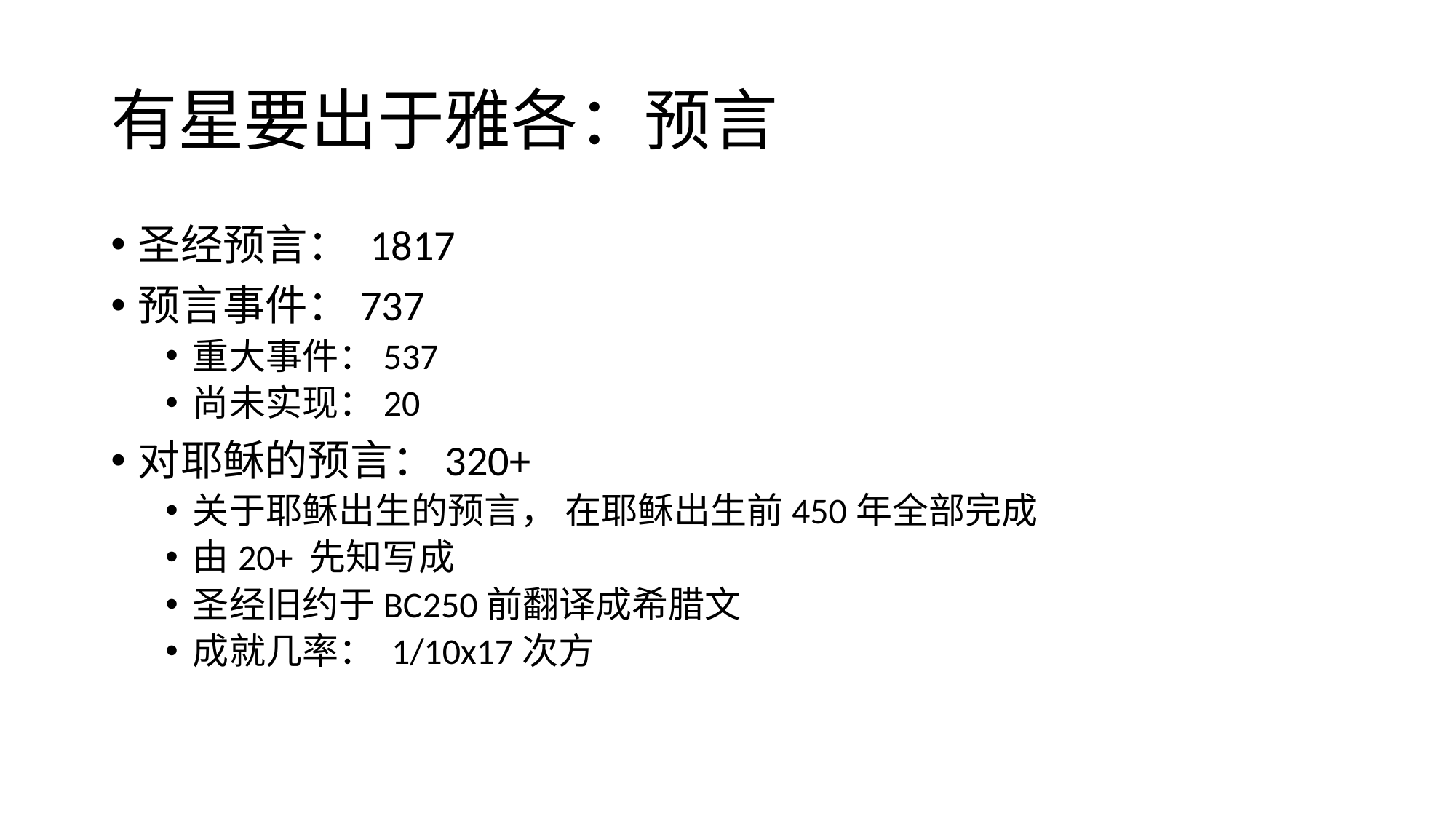

# 有星要出于雅各：预言
圣经预言： 1817
预言事件：737
重大事件：537
尚未实现：20
对耶稣的预言：320+
关于耶稣出生的预言， 在耶稣出生前450年全部完成
由20+ 先知写成
圣经旧约于BC250前翻译成希腊文
成就几率： 1/10x17次方